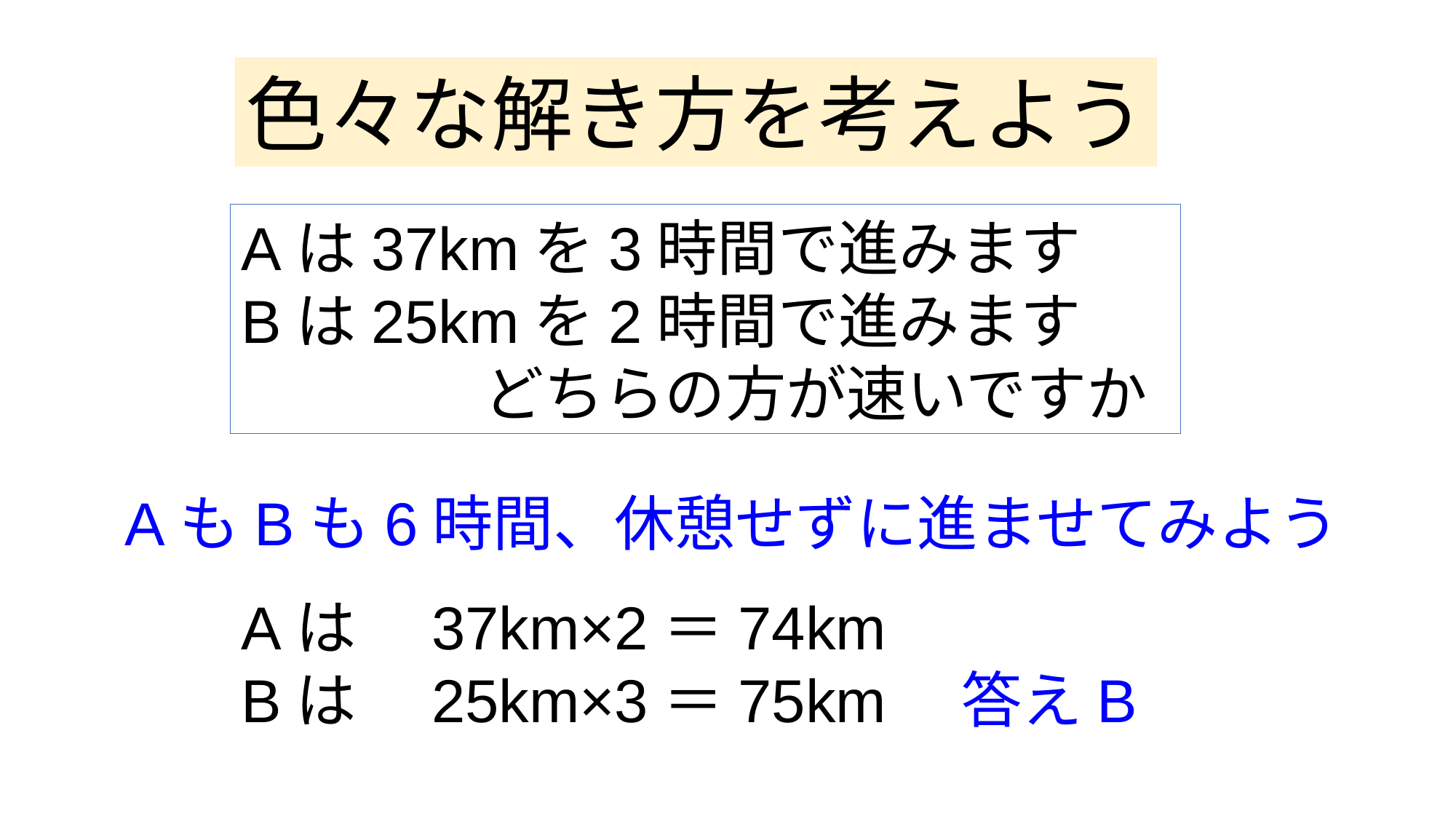

色々な解き方を考えよう
Aは37kmを3時間で進みます
Bは25kmを2時間で進みます
　　　　どちらの方が速いですか
AもBも6時間、休憩せずに進ませてみよう
Aは　37km×2＝74km
Bは　25km×3＝75km　答えB